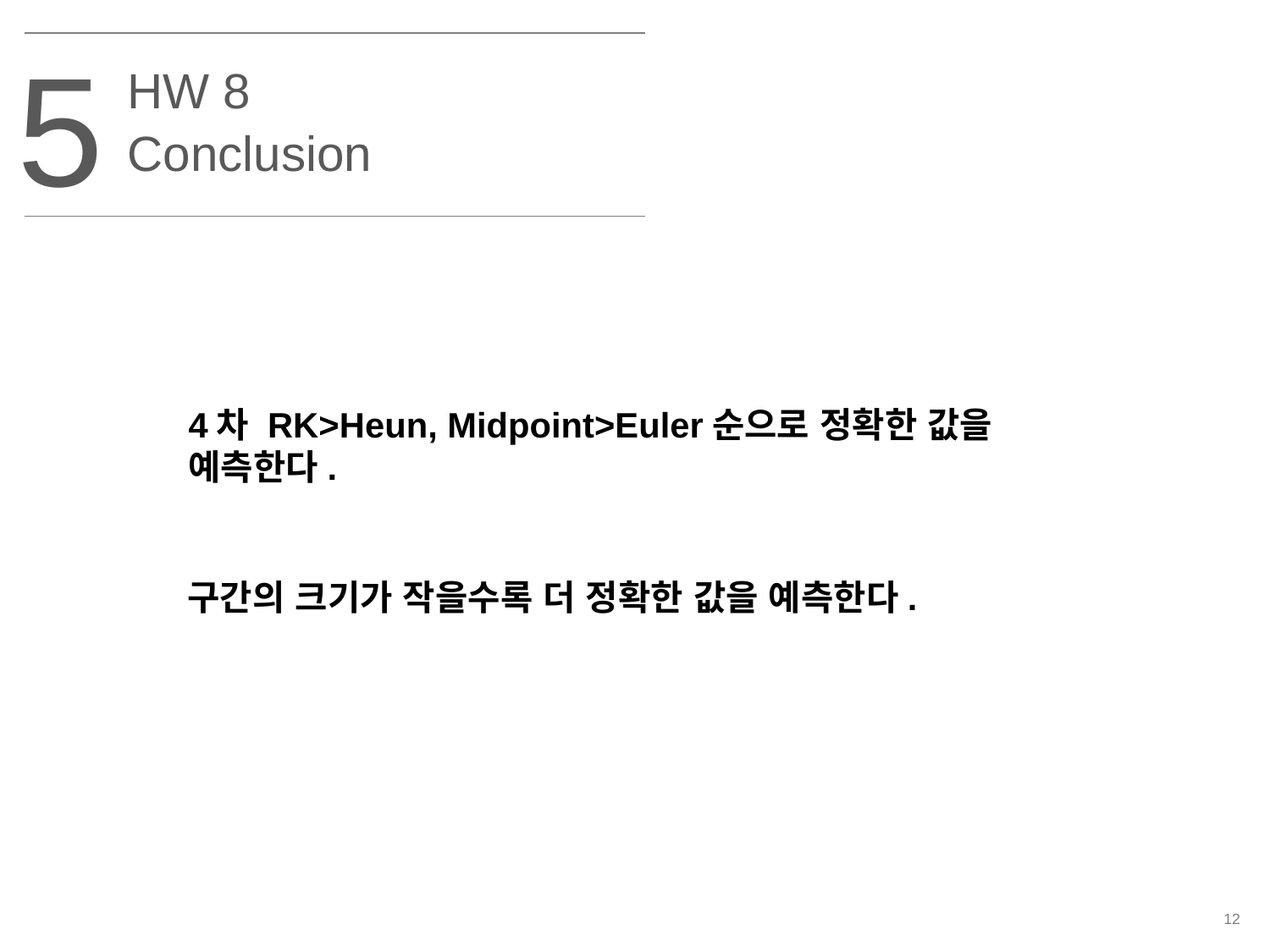

5
HW 8
Conclusion
4차 RK>Heun, Midpoint>Euler순으로 정확한 값을 예측한다.
구간의 크기가 작을수록 더 정확한 값을 예측한다.